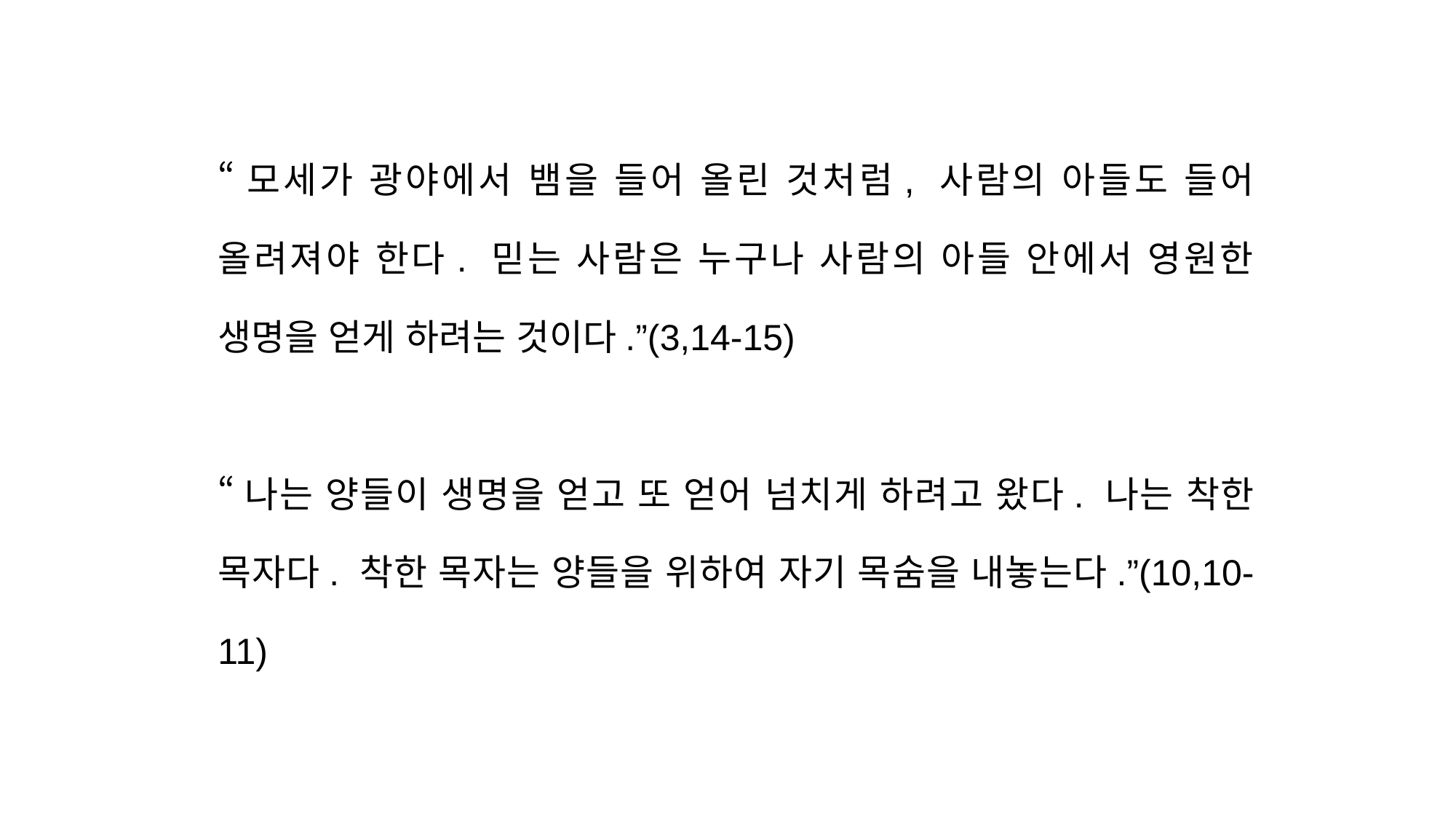

“모세가 광야에서 뱀을 들어 올린 것처럼, 사람의 아들도 들어 올려져야 한다. 믿는 사람은 누구나 사람의 아들 안에서 영원한 생명을 얻게 하려는 것이다.”(3,14-15)

“나는 양들이 생명을 얻고 또 얻어 넘치게 하려고 왔다. 나는 착한 목자다. 착한 목자는 양들을 위하여 자기 목숨을 내놓는다.”(10,10-11)